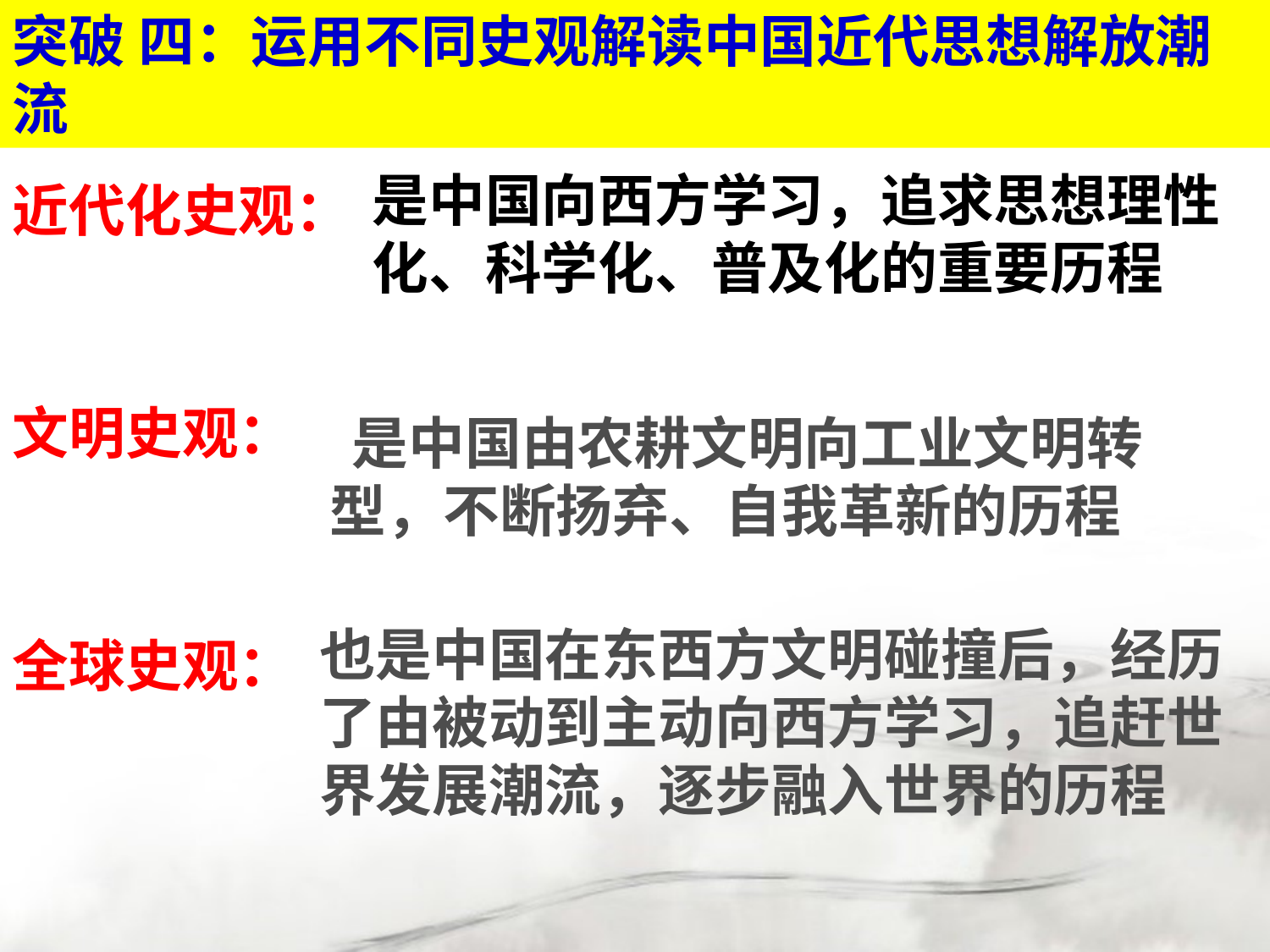

突破 四：运用不同史观解读中国近代思想解放潮流
是中国向西方学习，追求思想理性化、科学化、普及化的重要历程
近代化史观：
文明史观：
  是中国由农耕文明向工业文明转型，不断扬弃、自我革新的历程
也是中国在东西方文明碰撞后，经历了由被动到主动向西方学习，追赶世界发展潮流，逐步融入世界的历程
全球史观：